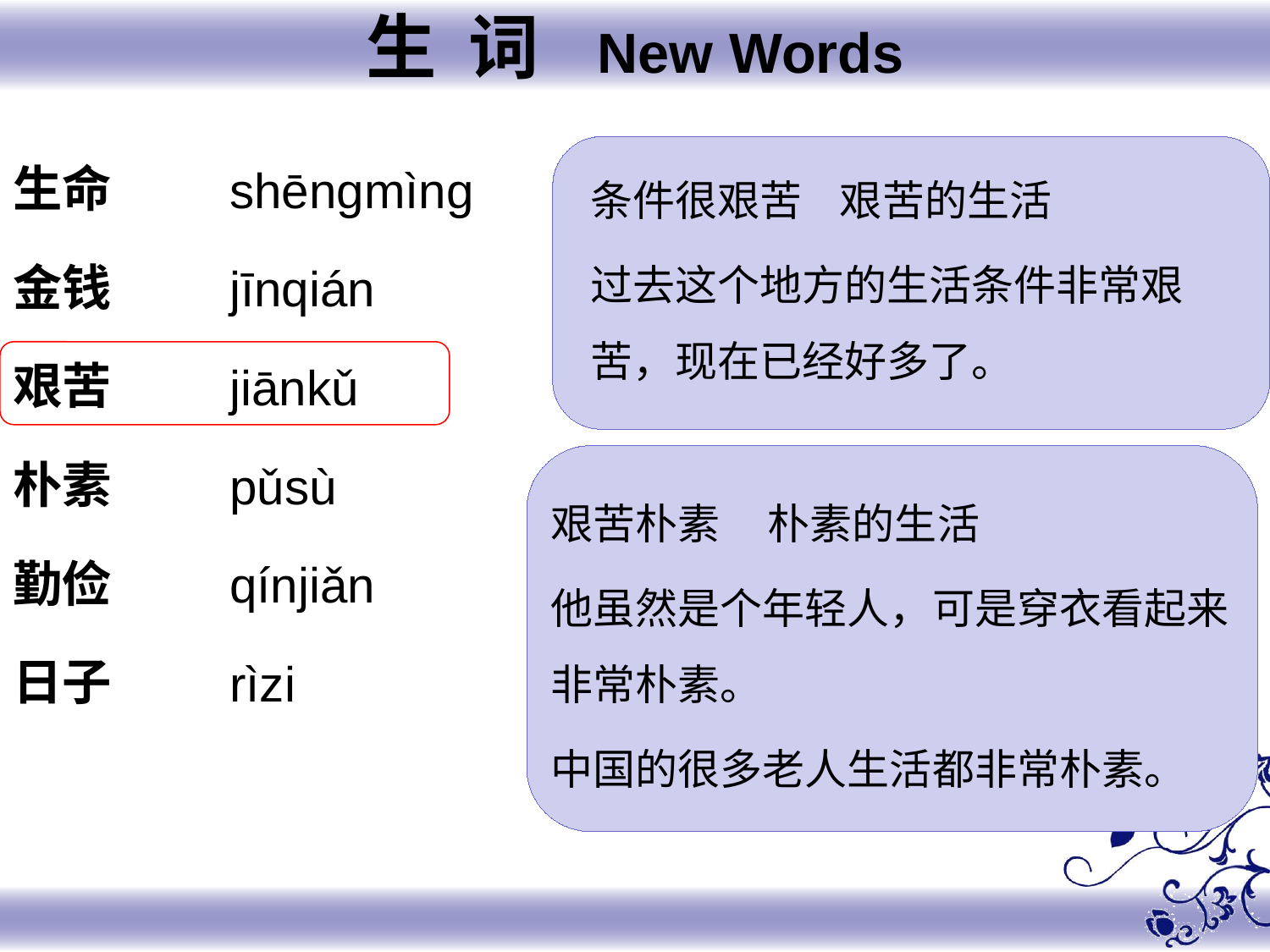

生  词   New Words
生命
金钱
艰苦
朴素
勤俭
日子

shēngmìng
jīnqián
jiānkǔ
pǔsù
qínjiǎn
rìzi

条件很艰苦    艰苦的生活
过去这个地方的生活条件非常艰苦，现在已经好多了。

艰苦朴素     朴素的生活
他虽然是个年轻人，可是穿衣看起来非常朴素。
中国的很多老人生活都非常朴素。